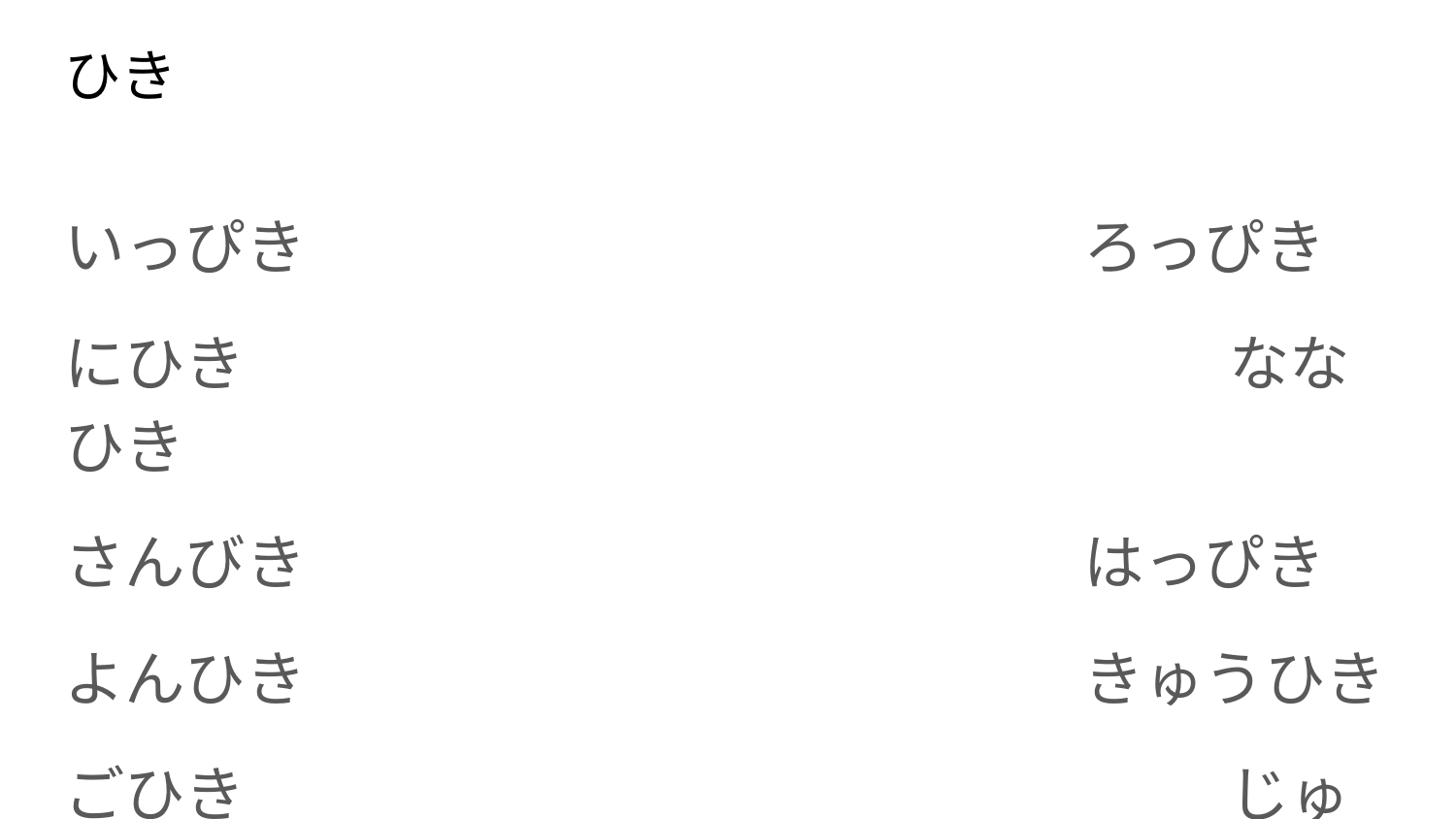

# ひき
いっぴき						ろっぴき
にひき							ななひき
さんびき						はっぴき
よんひき						きゅうひき
ごひき							じゅっぴき